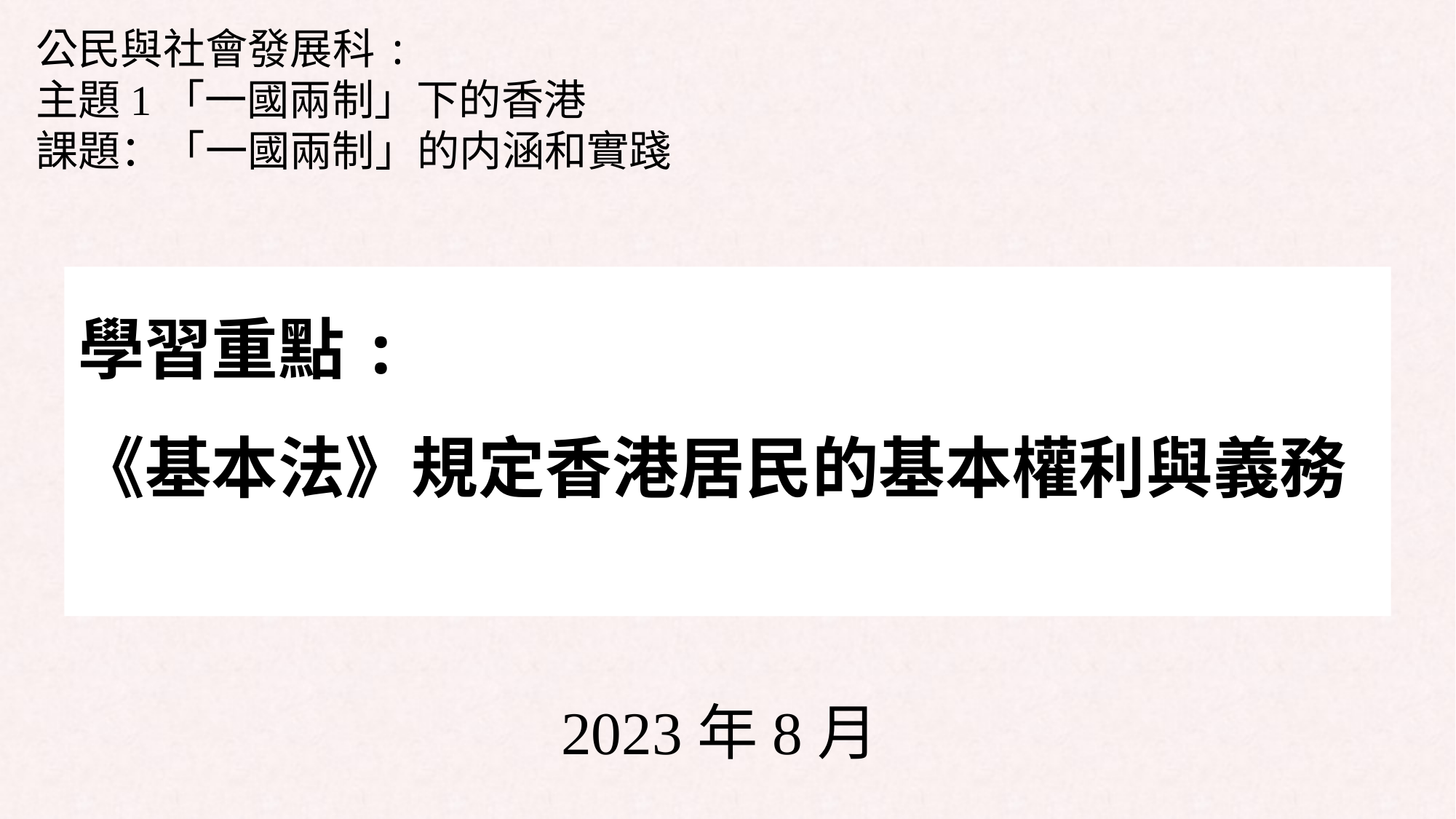

公民與社會發展科:
主題1「一國兩制」下的香港
課題：「一國兩制」的内涵和實踐

學習重點:
《基本法》規定香港居民的基本權利與義務
2023年8月